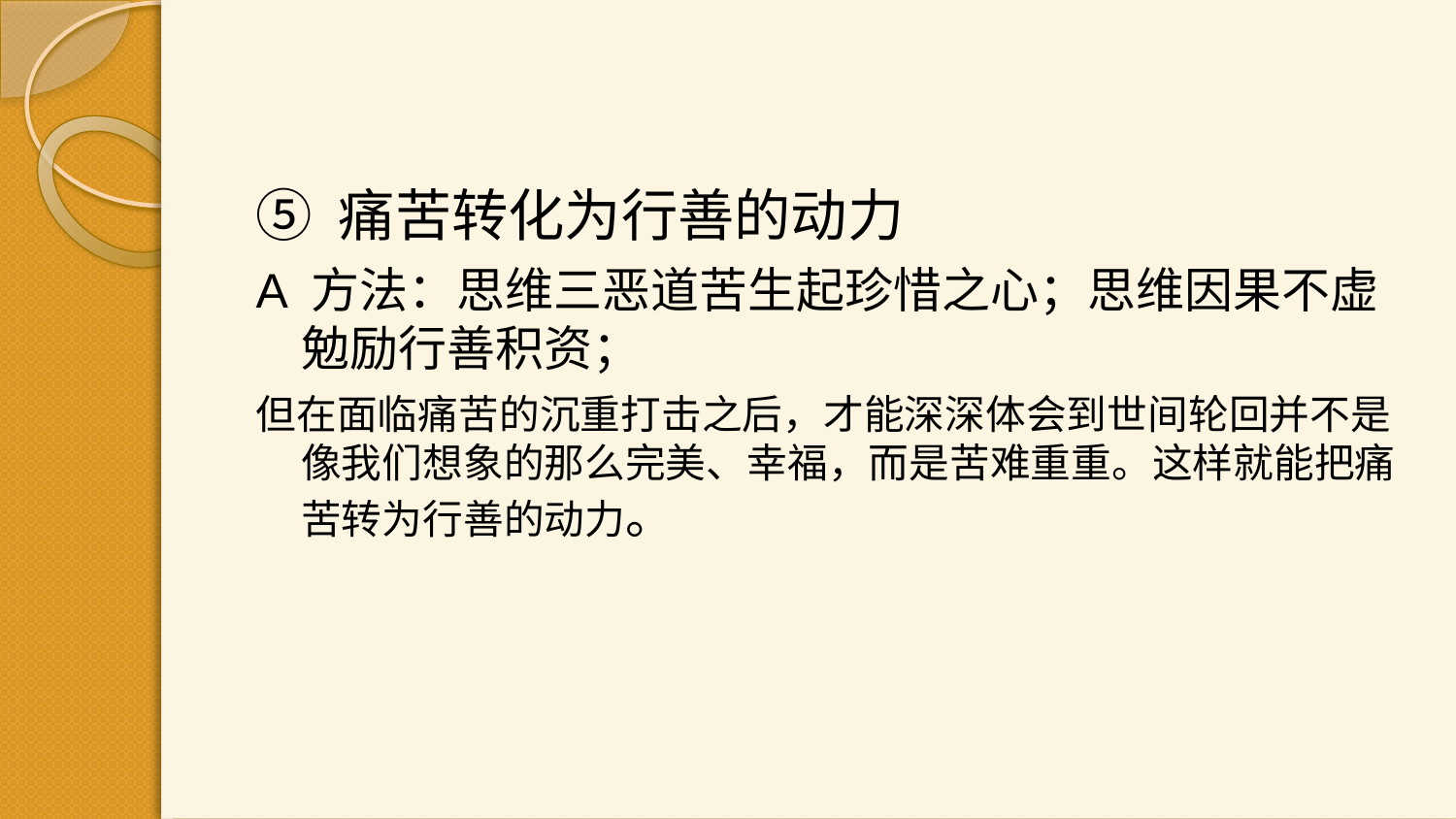

⑤ 痛苦转化为行善的动力
A 方法：思维三恶道苦生起珍惜之心；思维因果不虚勉励行善积资；
但在面临痛苦的沉重打击之后，才能深深体会到世间轮回并不是像我们想象的那么完美、幸福，而是苦难重重。这样就能把痛苦转为行善的动力。